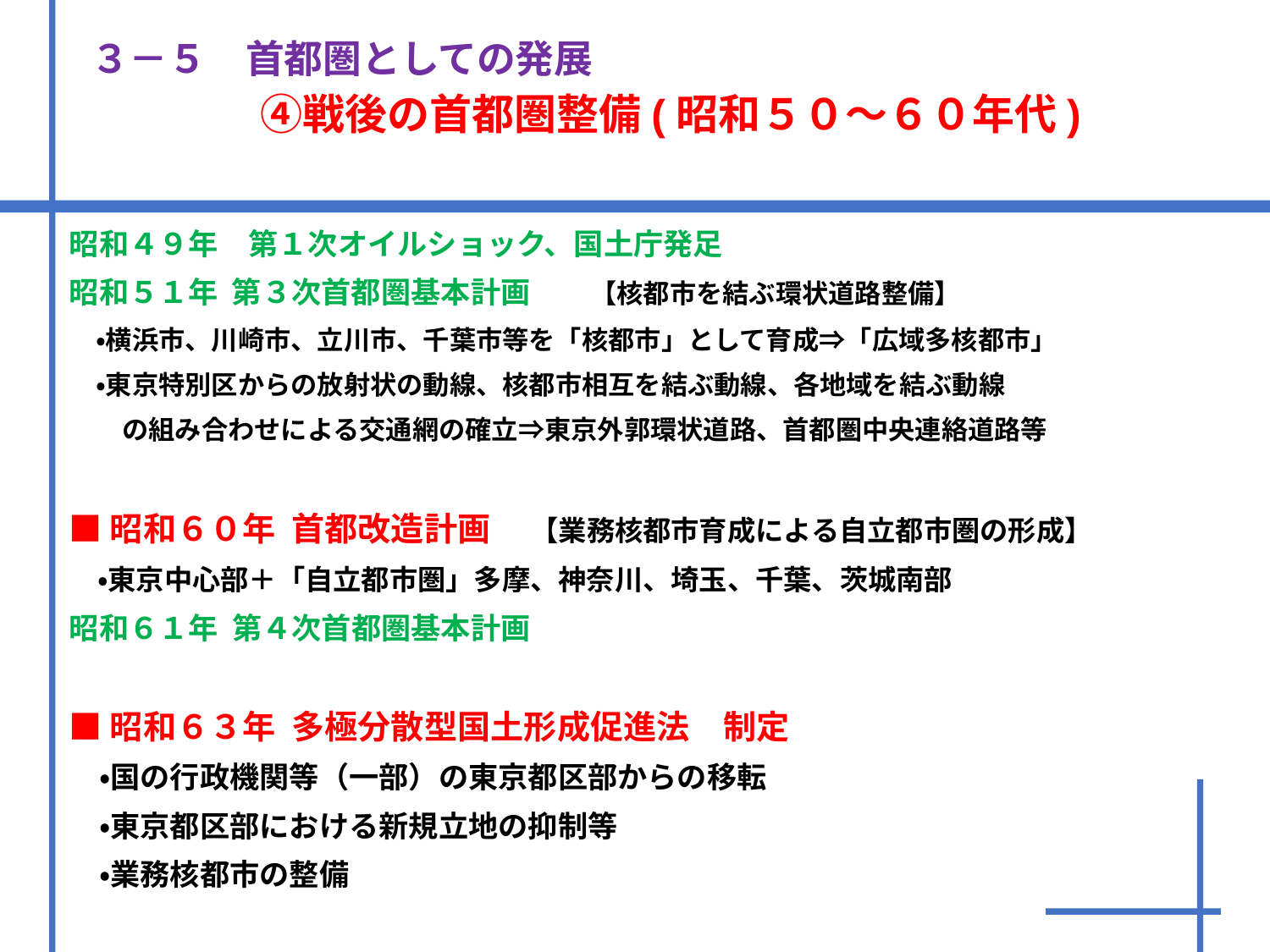

# ３－５　首都圏としての発展 　　　④戦後の首都圏整備(昭和５０～６０年代)
昭和４９年　第１次オイルショック、国土庁発足
昭和５１年  第３次首都圏基本計画　　【核都市を結ぶ環状道路整備】
　・横浜市、川崎市、立川市、千葉市等を「核都市」として育成⇒「広域多核都市」
　・東京特別区からの放射状の動線、核都市相互を結ぶ動線、各地域を結ぶ動線
　　の組み合わせによる交通網の確立⇒東京外郭環状道路、首都圏中央連絡道路等

■昭和６０年  首都改造計画　【業務核都市育成による自立都市圏の形成】
　・東京中心部＋「自立都市圏」多摩、神奈川、埼玉、千葉、茨城南部
昭和６１年  第４次首都圏基本計画

■昭和６３年  多極分散型国土形成促進法　制定
　・国の行政機関等（一部）の東京都区部からの移転
　・東京都区部における新規立地の抑制等
　・業務核都市の整備